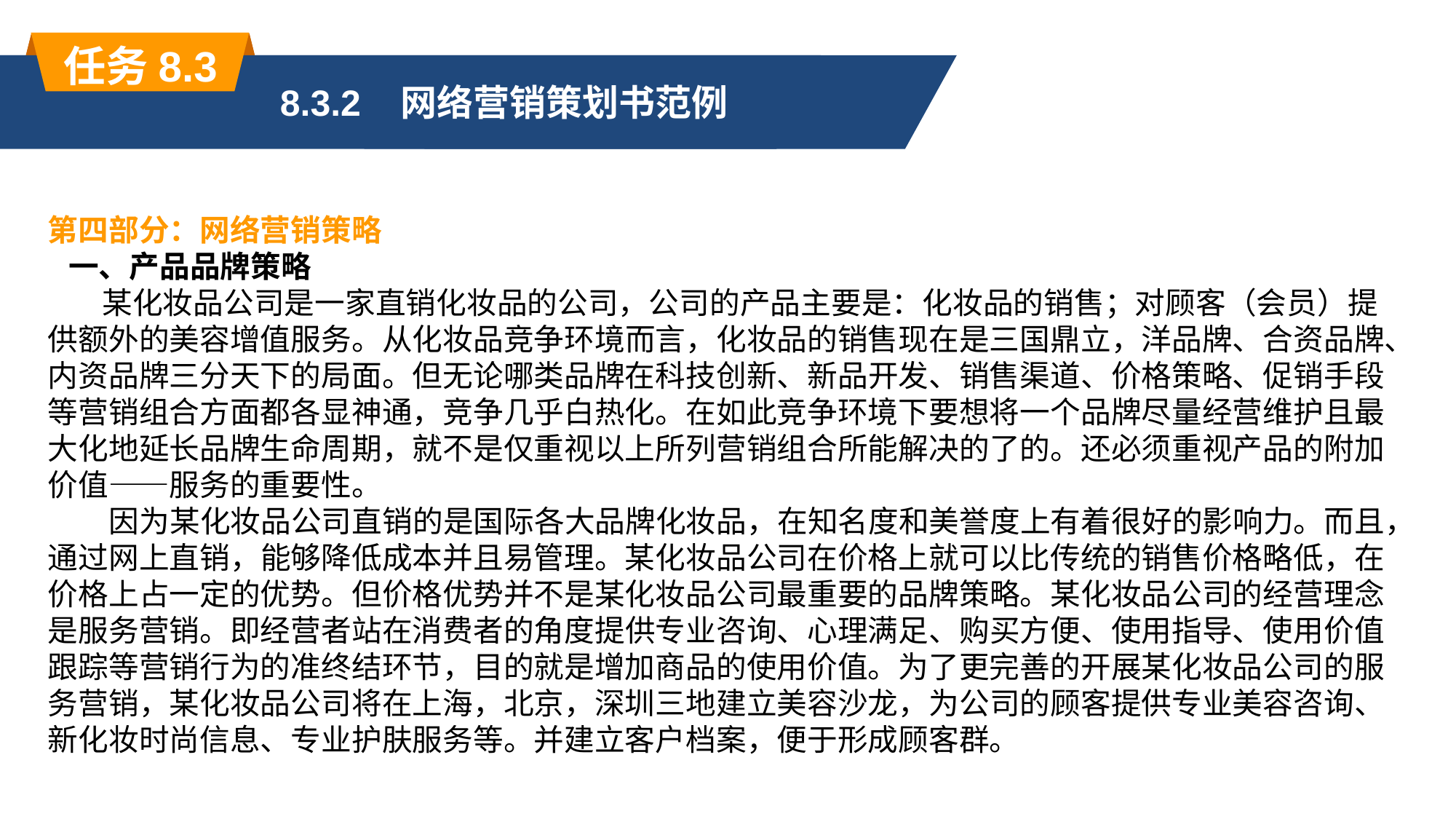

任务8.3
HUANXIANG PPT

单击此处添加标题文本内容
8.3.2   网络营销策划书范例
第四部分：网络营销策略
  一、产品品牌策略
       某化妆品公司是一家直销化妆品的公司，公司的产品主要是：化妆品的销售；对顾客（会员）提供额外的美容增值服务。从化妆品竞争环境而言，化妆品的销售现在是三国鼎立，洋品牌、合资品牌、内资品牌三分天下的局面。但无论哪类品牌在科技创新、新品开发、销售渠道、价格策略、促销手段等营销组合方面都各显神通，竞争几乎白热化。在如此竞争环境下要想将一个品牌尽量经营维护且最大化地延长品牌生命周期，就不是仅重视以上所列营销组合所能解决的了的。还必须重视产品的附加价值——服务的重要性。
        因为某化妆品公司直销的是国际各大品牌化妆品，在知名度和美誉度上有着很好的影响力。而且，通过网上直销，能够降低成本并且易管理。某化妆品公司在价格上就可以比传统的销售价格略低，在价格上占一定的优势。但价格优势并不是某化妆品公司最重要的品牌策略。某化妆品公司的经营理念是服务营销。即经营者站在消费者的角度提供专业咨询、心理满足、购买方便、使用指导、使用价值跟踪等营销行为的准终结环节，目的就是增加商品的使用价值。为了更完善的开展某化妆品公司的服务营销，某化妆品公司将在上海，北京，深圳三地建立美容沙龙，为公司的顾客提供专业美容咨询、新化妆时尚信息、专业护肤服务等。并建立客户档案，便于形成顾客群。